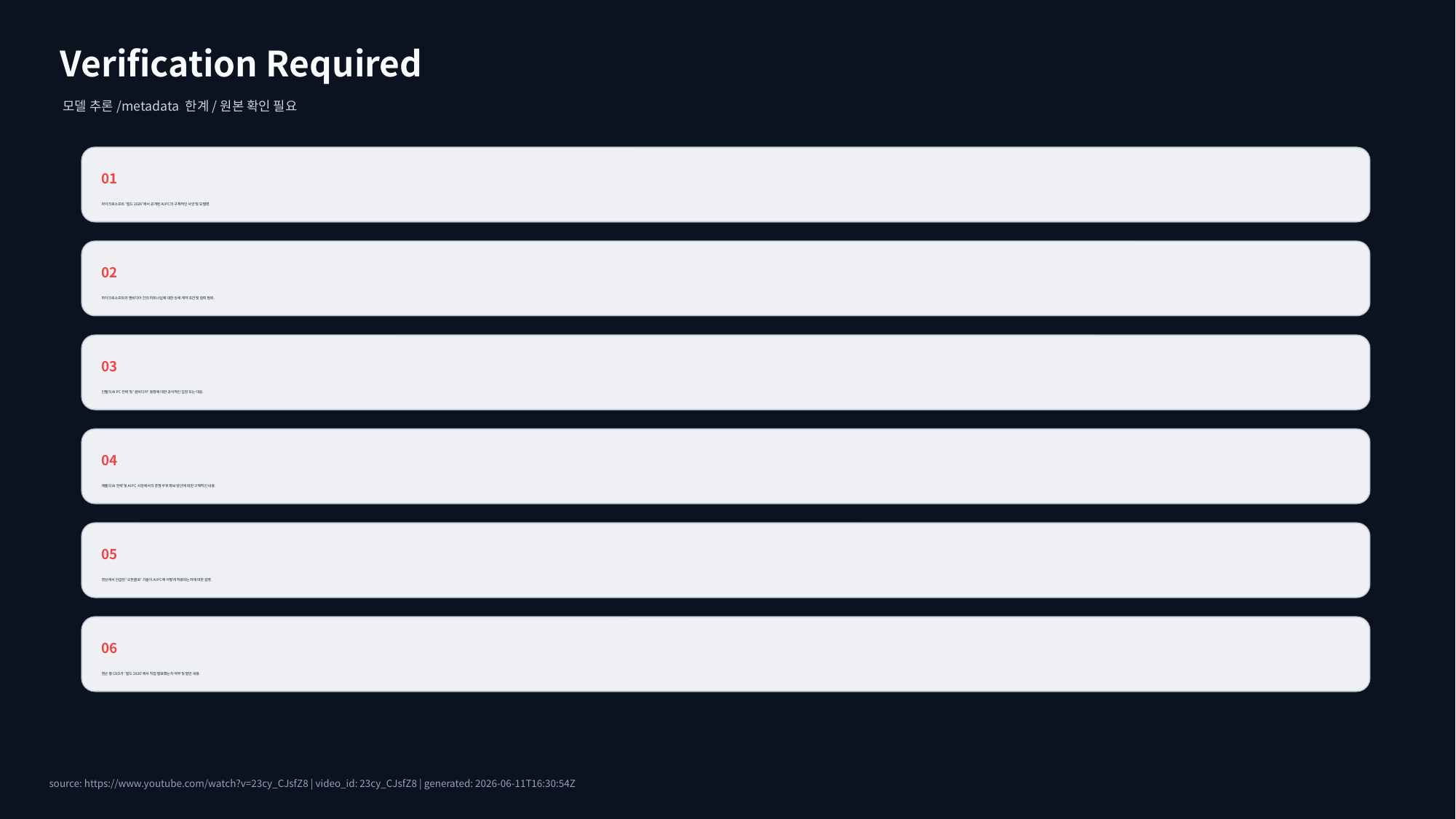

Verification Required
모델 추론/metadata 한계/원본 확인 필요

01
마이크로소프트 '빌드 2026'에서 공개된 AI PC의 구체적인 사양 및 모델명.

02
마이크로소프트와 엔비디아 간의 파트너십에 대한 상세 계약 조건 및 협력 범위.

03
인텔의 AI PC 전략 및 '윈비디아' 동맹에 대한 공식적인 입장 또는 대응.

04
애플의 AI 전략 및 AI PC 시장에서의 경쟁 우위 확보 방안에 대한 구체적인 내용.

05
영상에서 언급된 '오픈클로' 기술이 AI PC에 어떻게 적용되는지에 대한 설명.

06
젠슨 황 CEO가 '빌드 2026'에서 직접 발표했는지 여부 및 발언 내용.
source: https://www.youtube.com/watch?v=23cy_CJsfZ8 | video_id: 23cy_CJsfZ8 | generated: 2026-06-11T16:30:54Z